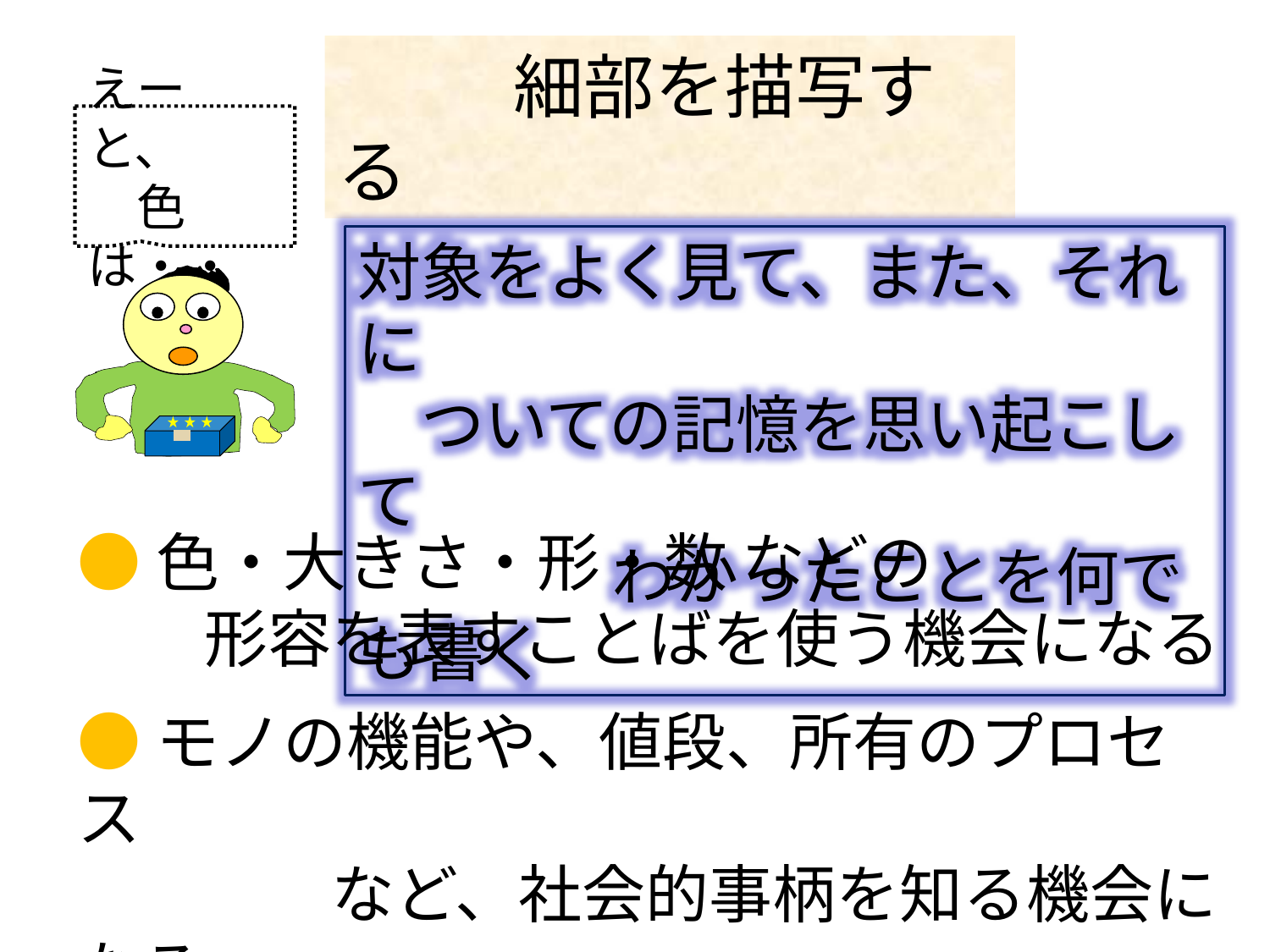

細部を描写する
えーと、
　色は・・
対象をよく見て、また、それに
　ついての記憶を思い起こして
　　　　わかったことを何でも書く

●色・大きさ・形・数 などの
　　形容を表すことばを使う機会になる
●モノの機能や、値段、所有のプロセス
　　　　など、社会的事柄を知る機会になる